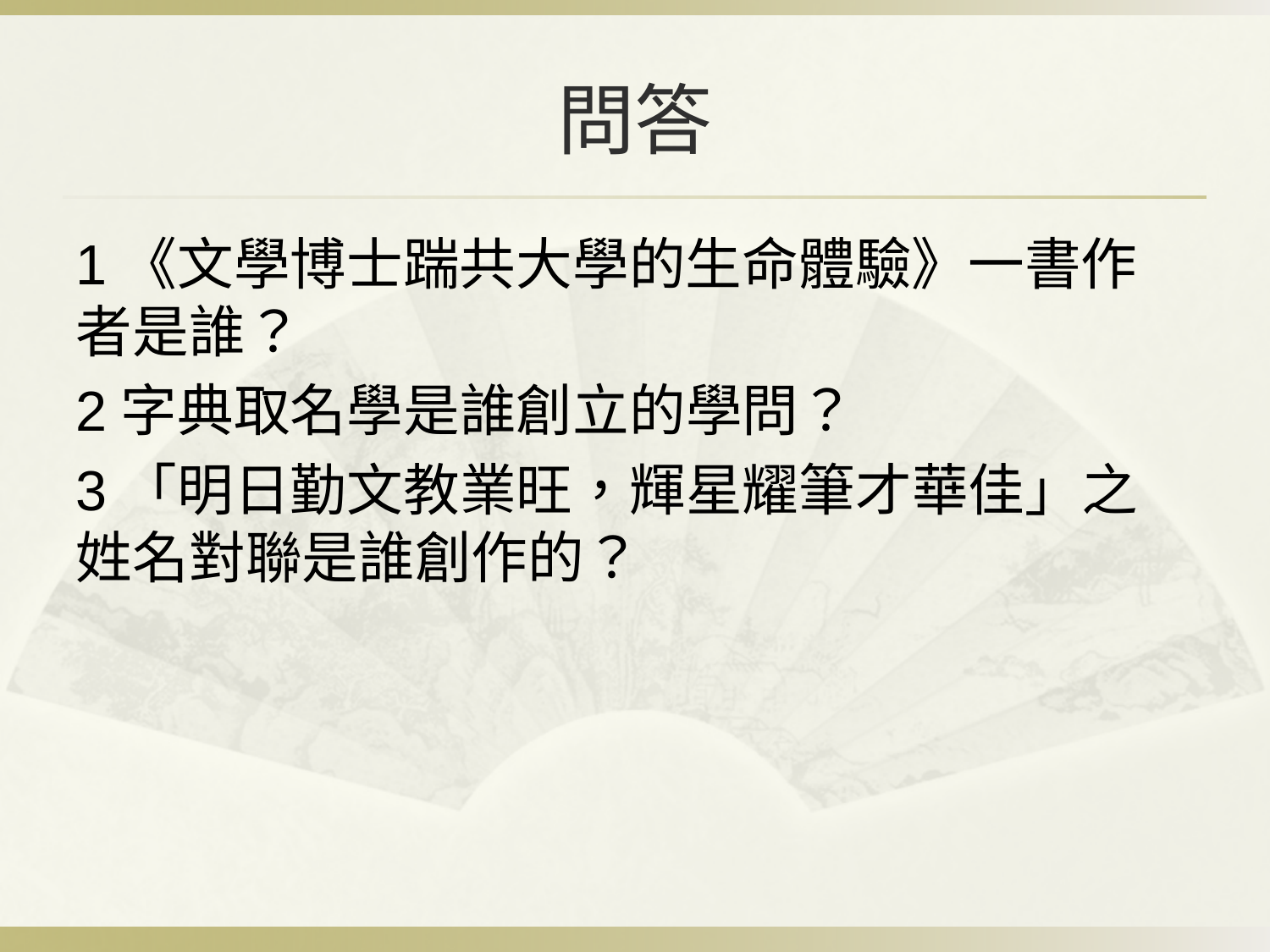

# 問答
1《文學博士踹共大學的生命體驗》一書作者是誰？
2字典取名學是誰創立的學問？
3「明日勤文教業旺，輝星耀筆才華佳」之姓名對聯是誰創作的？